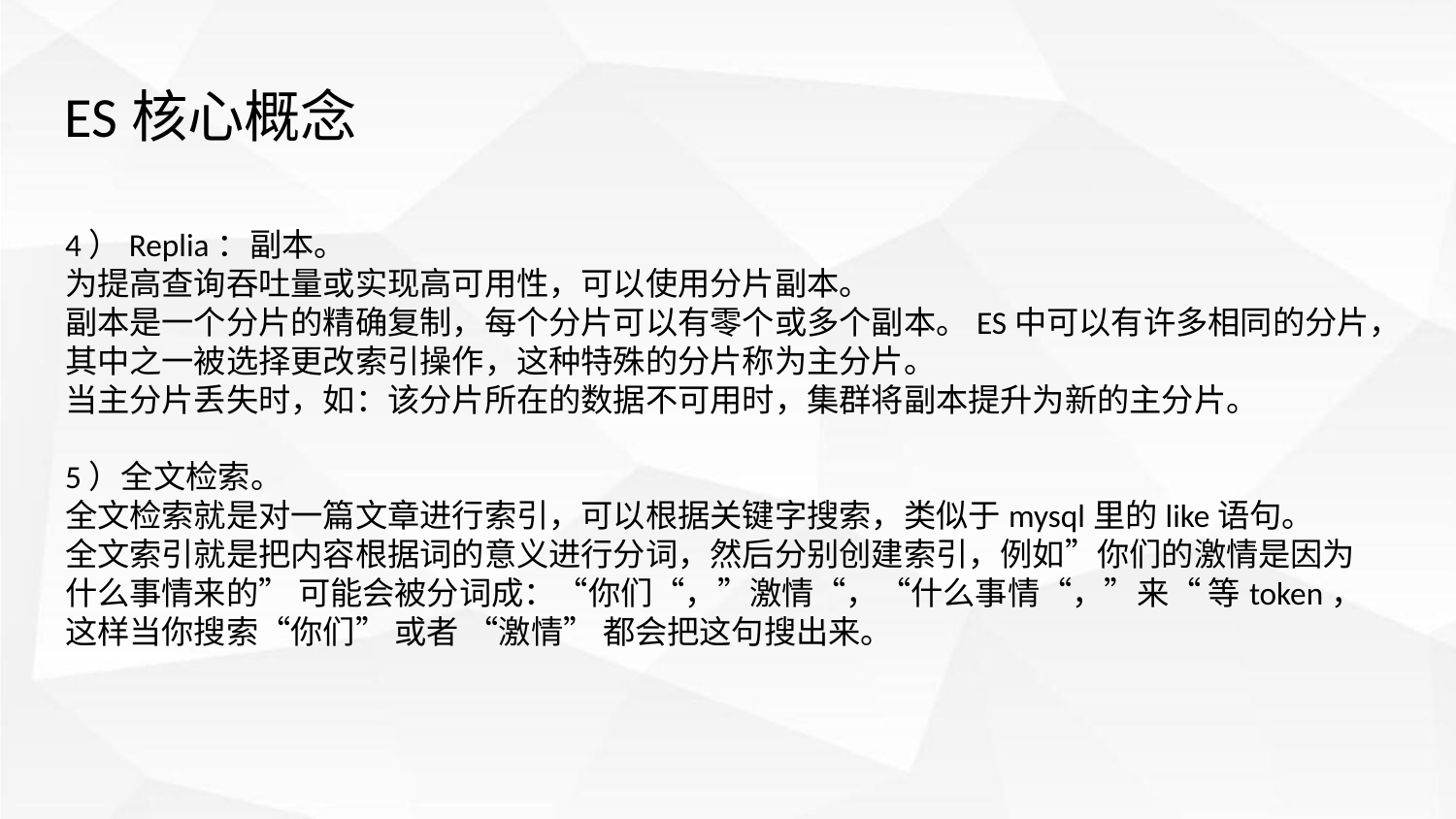

ES核心概念
4）Replia：副本。
为提高查询吞吐量或实现高可用性，可以使用分片副本。
副本是一个分片的精确复制，每个分片可以有零个或多个副本。ES中可以有许多相同的分片，其中之一被选择更改索引操作，这种特殊的分片称为主分片。
当主分片丢失时，如：该分片所在的数据不可用时，集群将副本提升为新的主分片。

5）全文检索。
全文检索就是对一篇文章进行索引，可以根据关键字搜索，类似于mysql里的like语句。
全文索引就是把内容根据词的意义进行分词，然后分别创建索引，例如”你们的激情是因为什么事情来的” 可能会被分词成：“你们“，”激情“，“什么事情“，”来“ 等token，这样当你搜索“你们” 或者 “激情” 都会把这句搜出来。